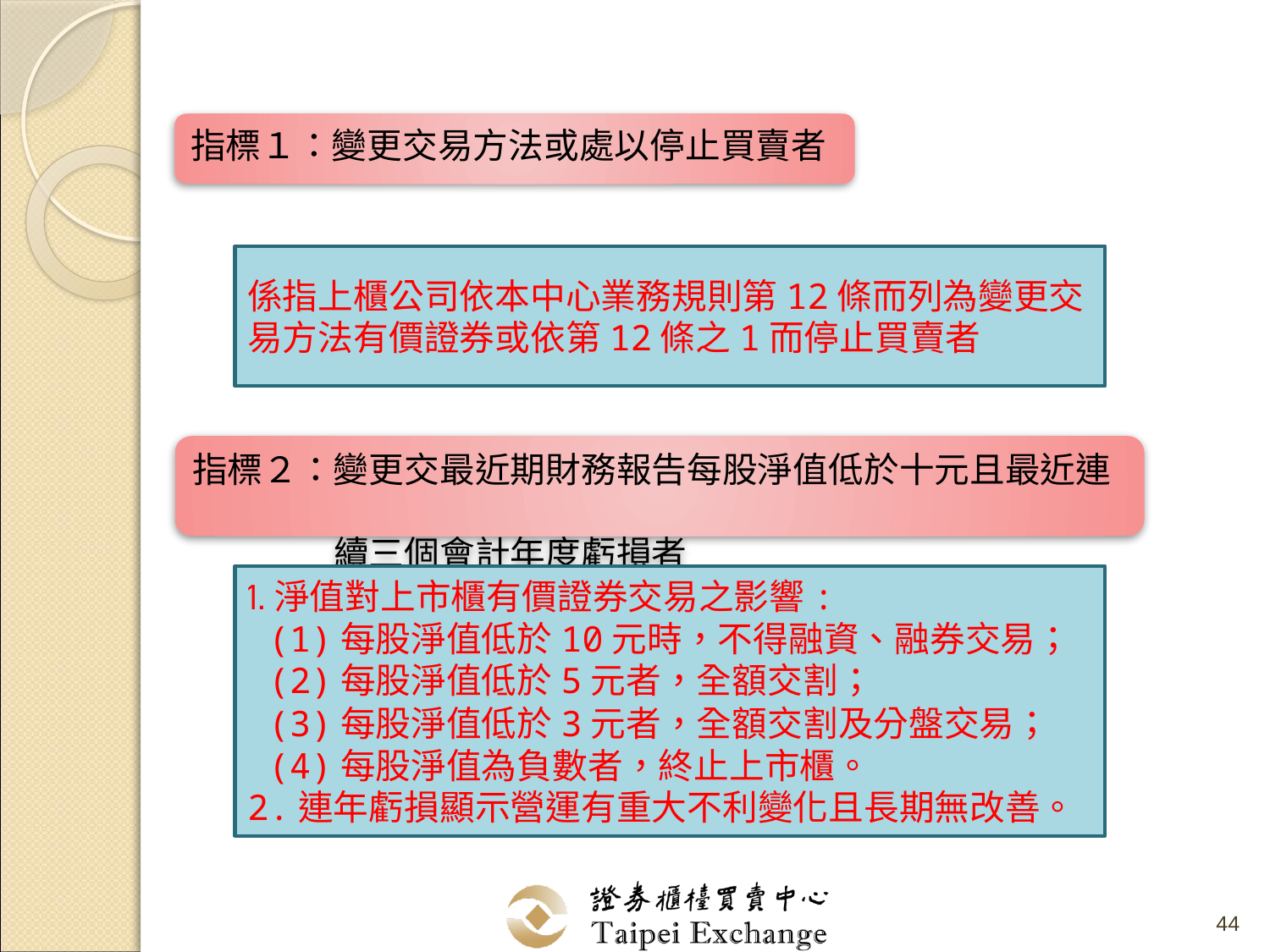

指標１：變更交易方法或處以停止買賣者
係指上櫃公司依本中心業務規則第12條而列為變更交易方法有價證券或依第12條之1而停止買賣者
指標２：變更交最近期財務報告每股淨值低於十元且最近連
　　　　續三個會計年度虧損者

1.淨值對上市櫃有價證券交易之影響:
 (1)每股淨值低於10元時，不得融資、融券交易；
 (2)每股淨值低於5元者，全額交割；
 (3)每股淨值低於3元者，全額交割及分盤交易；
 (4)每股淨值為負數者，終止上市櫃。
2.連年虧損顯示營運有重大不利變化且長期無改善。